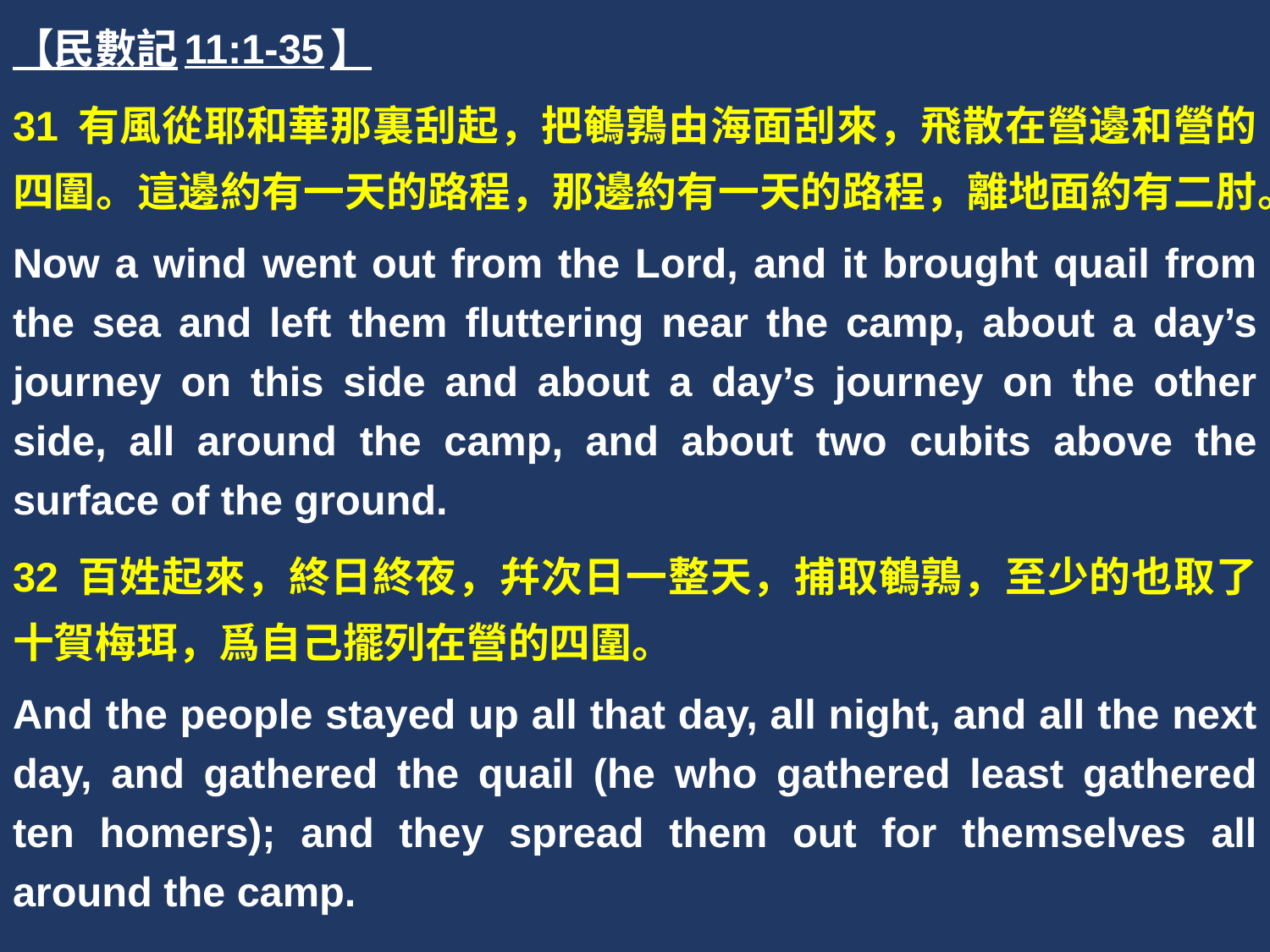

【民數記11:1-35】
31 有風從耶和華那裏刮起，把鵪鶉由海面刮來，飛散在營邊和營的四圍。這邊約有一天的路程，那邊約有一天的路程，離地面約有二肘。
Now a wind went out from the Lord, and it brought quail from the sea and left them fluttering near the camp, about a day’s journey on this side and about a day’s journey on the other side, all around the camp, and about two cubits above the surface of the ground.
32 百姓起來，終日終夜，幷次日一整天，捕取鵪鶉，至少的也取了十賀梅珥，爲自己擺列在營的四圍。
And the people stayed up all that day, all night, and all the next day, and gathered the quail (he who gathered least gathered ten homers); and they spread them out for themselves all around the camp.